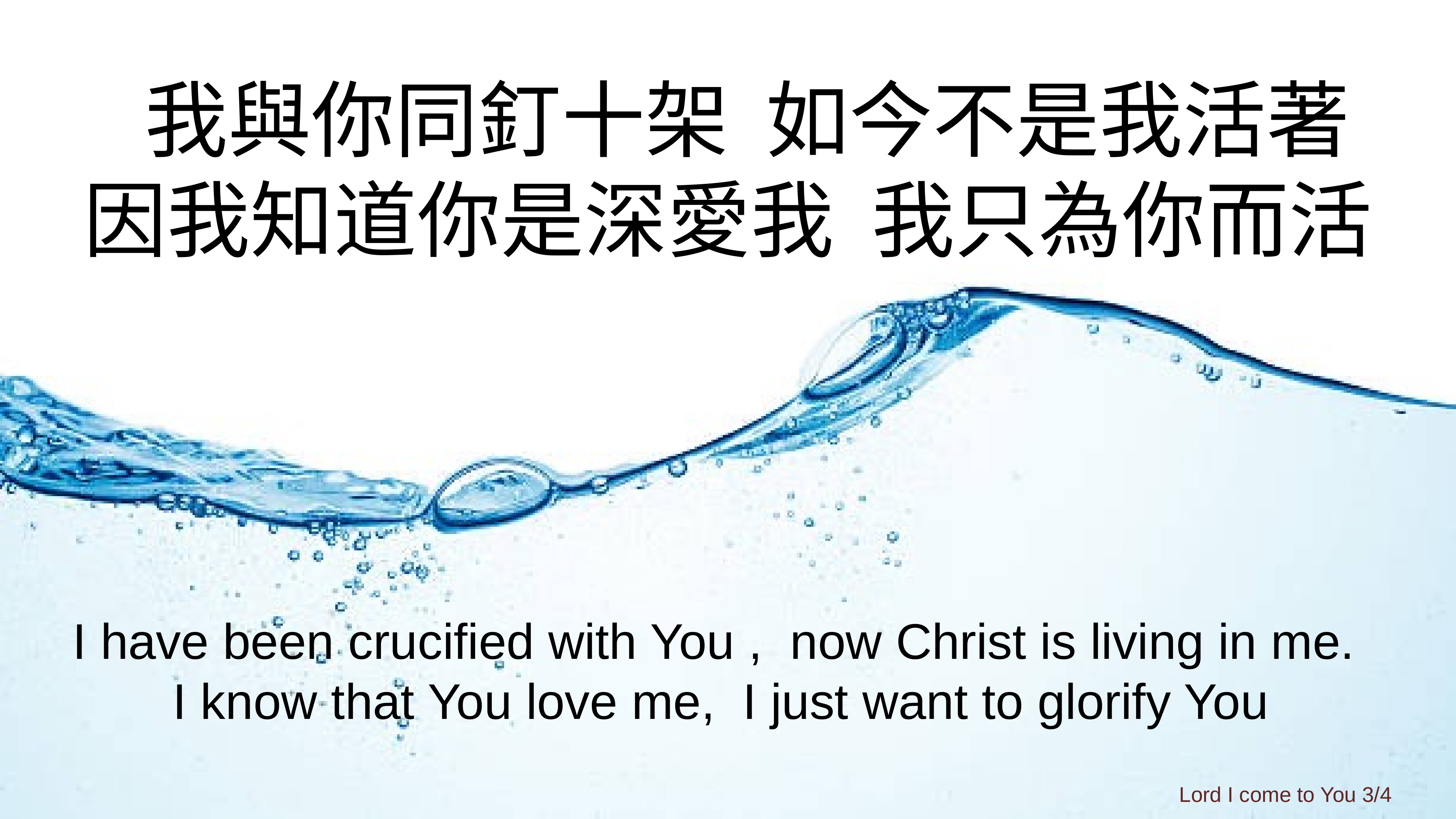

我與你同釘十架  如今不是我活著
因我知道你是深愛我  我只為你而活
I have been crucified with You ,  now Christ is living in me.
I know that You love me,  I just want to glorify You
Lord I come to You 3/4